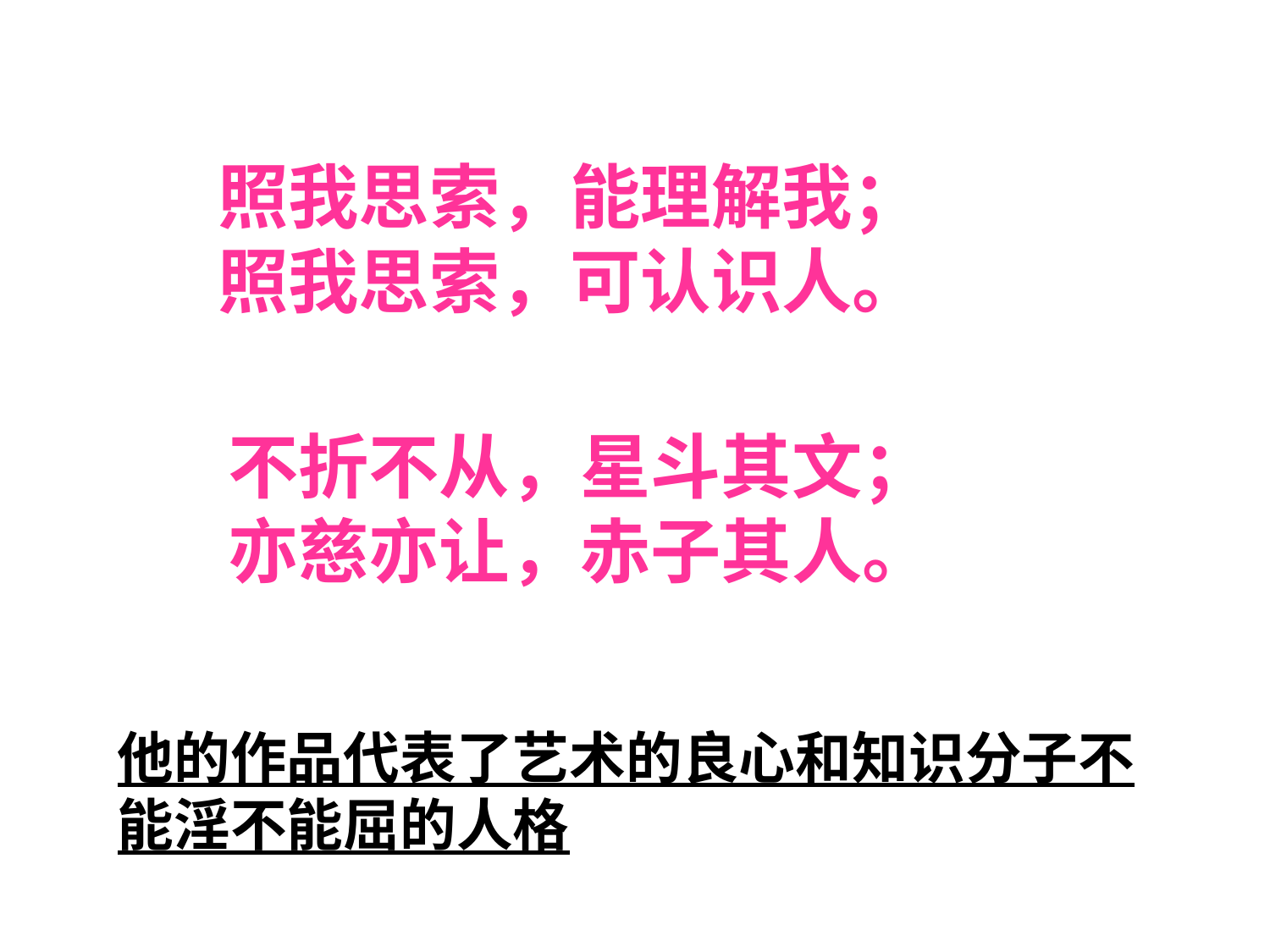

照我思索，能理解我；
照我思索，可认识人。
不折不从，星斗其文；
亦慈亦让，赤子其人。
他的作品代表了艺术的良心和知识分子不能淫不能屈的人格